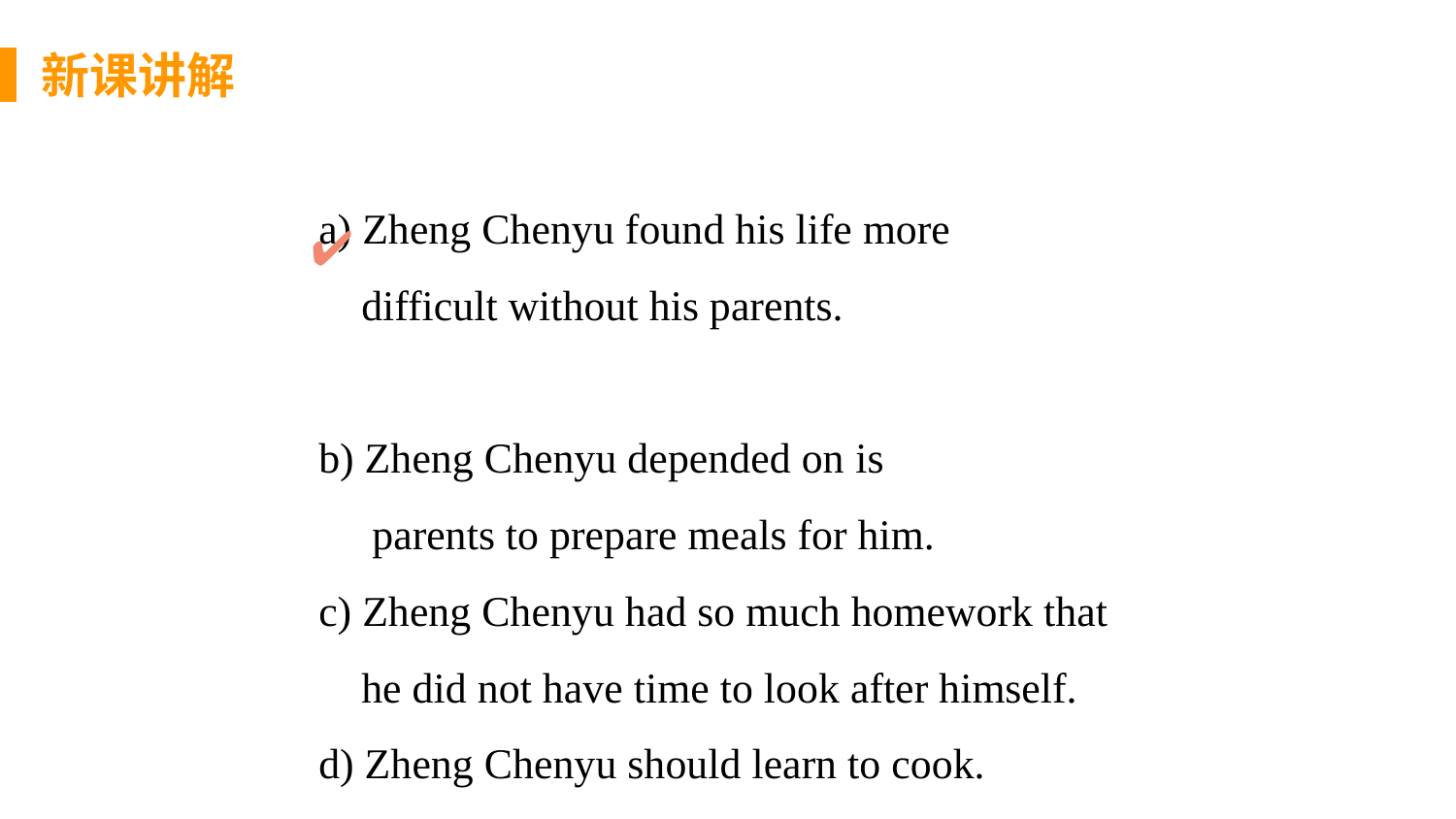

新课讲解

a) Zheng Chenyu found his life more
    difficult without his parents.
b) Zheng Chenyu depended on is
     parents to prepare meals for him.
c) Zheng Chenyu had so much homework that
    he did not have time to look after himself.
d) Zheng Chenyu should learn to cook.
✔
思 考